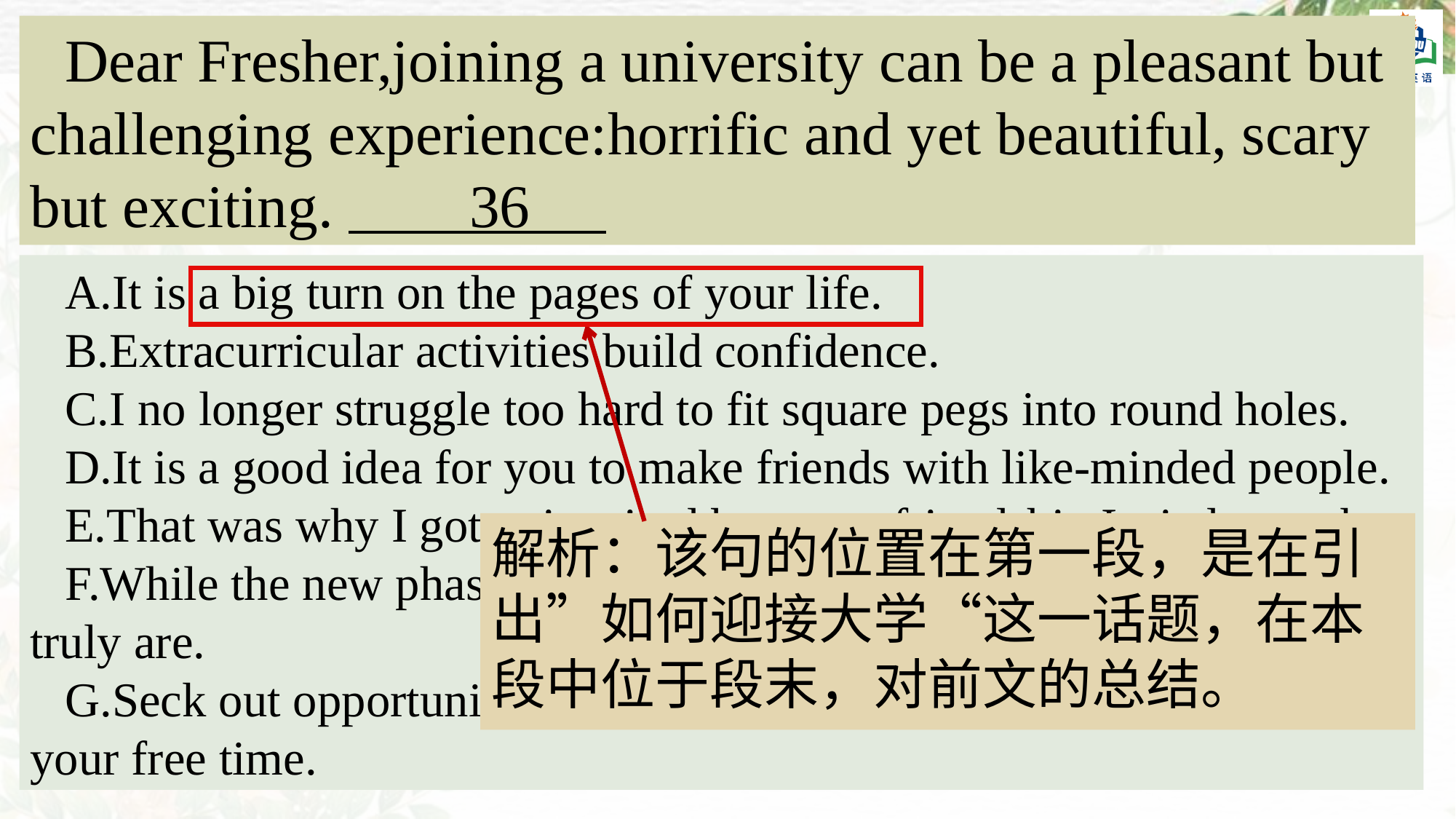

Dear Fresher,joining a university can be a pleasant but challenging experience:horrific and yet beautiful, scary but exciting.         36
A.It is a big turn on the pages of your life.
B.Extracurricular activities build confidence.
C.I no longer struggle too hard to fit square pegs into round holes.
D.It is a good idea for you to make friends with like-minded people.
E.That was why I got uninspired by every friendship I tried to make.
F.While the new phase of life is challenging,remember who you truly are.
G.Seck out opportunitics to do stuff you are passionate about during your free time.

解析：该句的位置在第一段，是在引出”如何迎接大学“这一话题，在本段中位于段末，对前文的总结。